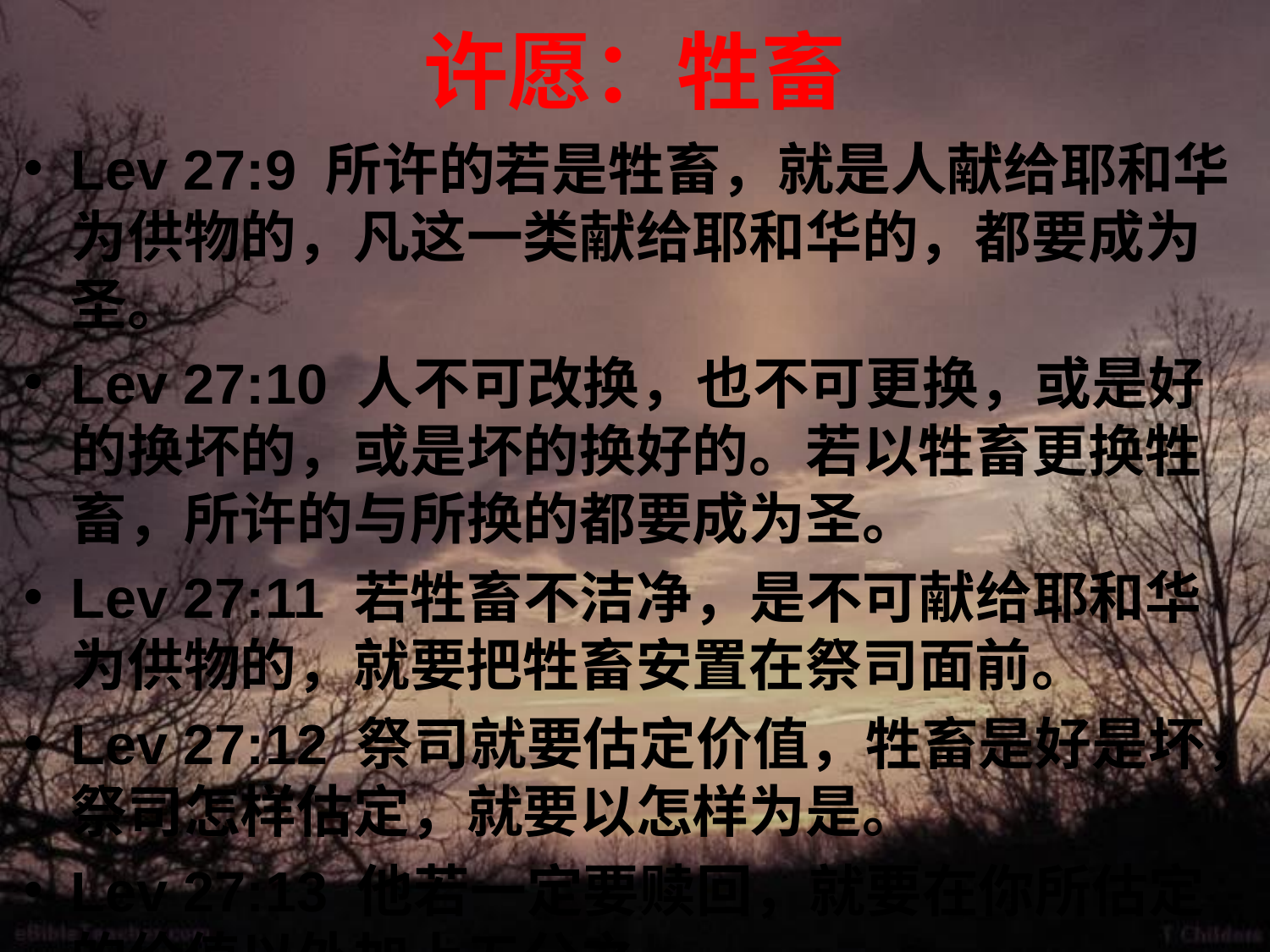

# 许愿：牲畜
Lev 27:9 所许的若是牲畜，就是人献给耶和华为供物的，凡这一类献给耶和华的，都要成为圣。
Lev 27:10 人不可改换，也不可更换，或是好的换坏的，或是坏的换好的。若以牲畜更换牲畜，所许的与所换的都要成为圣。
Lev 27:11 若牲畜不洁净，是不可献给耶和华为供物的，就要把牲畜安置在祭司面前。
Lev 27:12 祭司就要估定价值，牲畜是好是坏，祭司怎样估定，就要以怎样为是。
Lev 27:13 他若一定要赎回，就要在你所估定的价值以外加上五分之一。